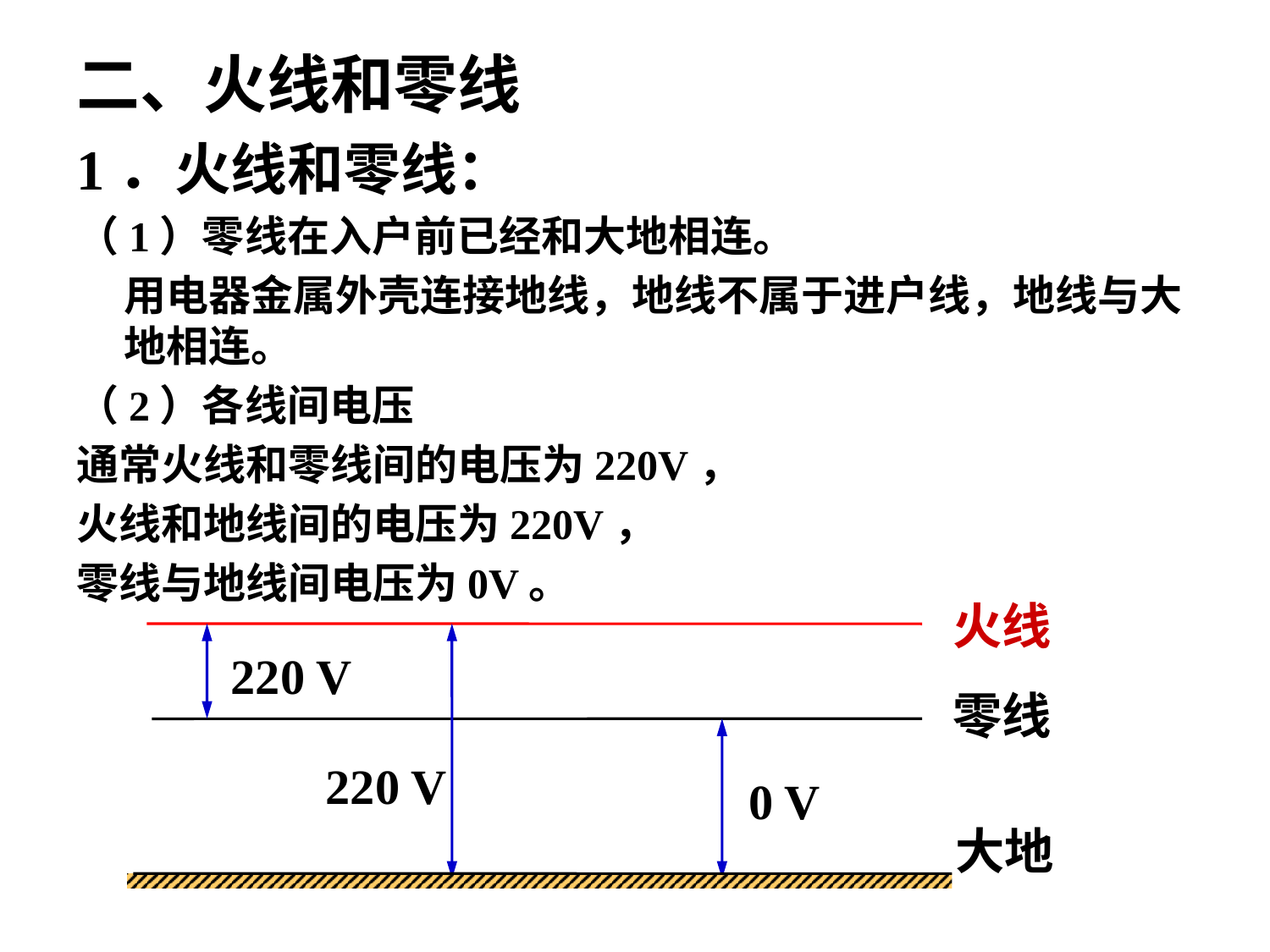

# 二、火线和零线
1．火线和零线：
（1）零线在入户前已经和大地相连。
用电器金属外壳连接地线，地线不属于进户线，地线与大地相连。
（2）各线间电压
通常火线和零线间的电压为220V，
火线和地线间的电压为220V，
零线与地线间电压为0V。

火线

220 V

220 V
0 V

零线
大地